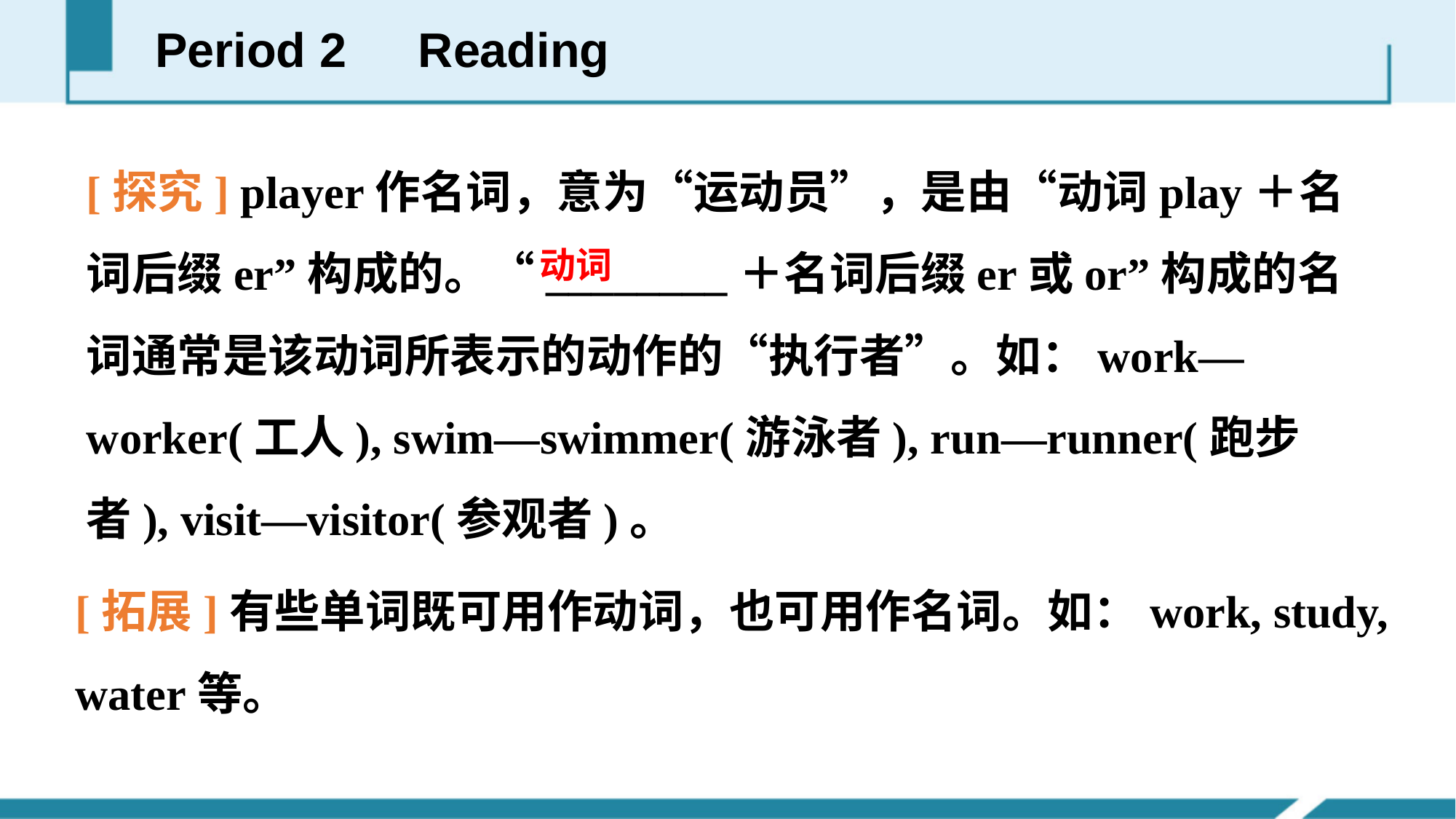

Period 2　Reading
[探究] player作名词，意为“运动员”，是由“动词play＋名词后缀­er”构成的。“________＋名词后缀­er或­or”构成的名词通常是该动词所表示的动作的“执行者”。如：work—worker(工人), swim—swimmer(游泳者), run—runner(跑步者), visit—visitor(参观者)。
动词
[拓展]有些单词既可用作动词，也可用作名词。如：work, study, water等。